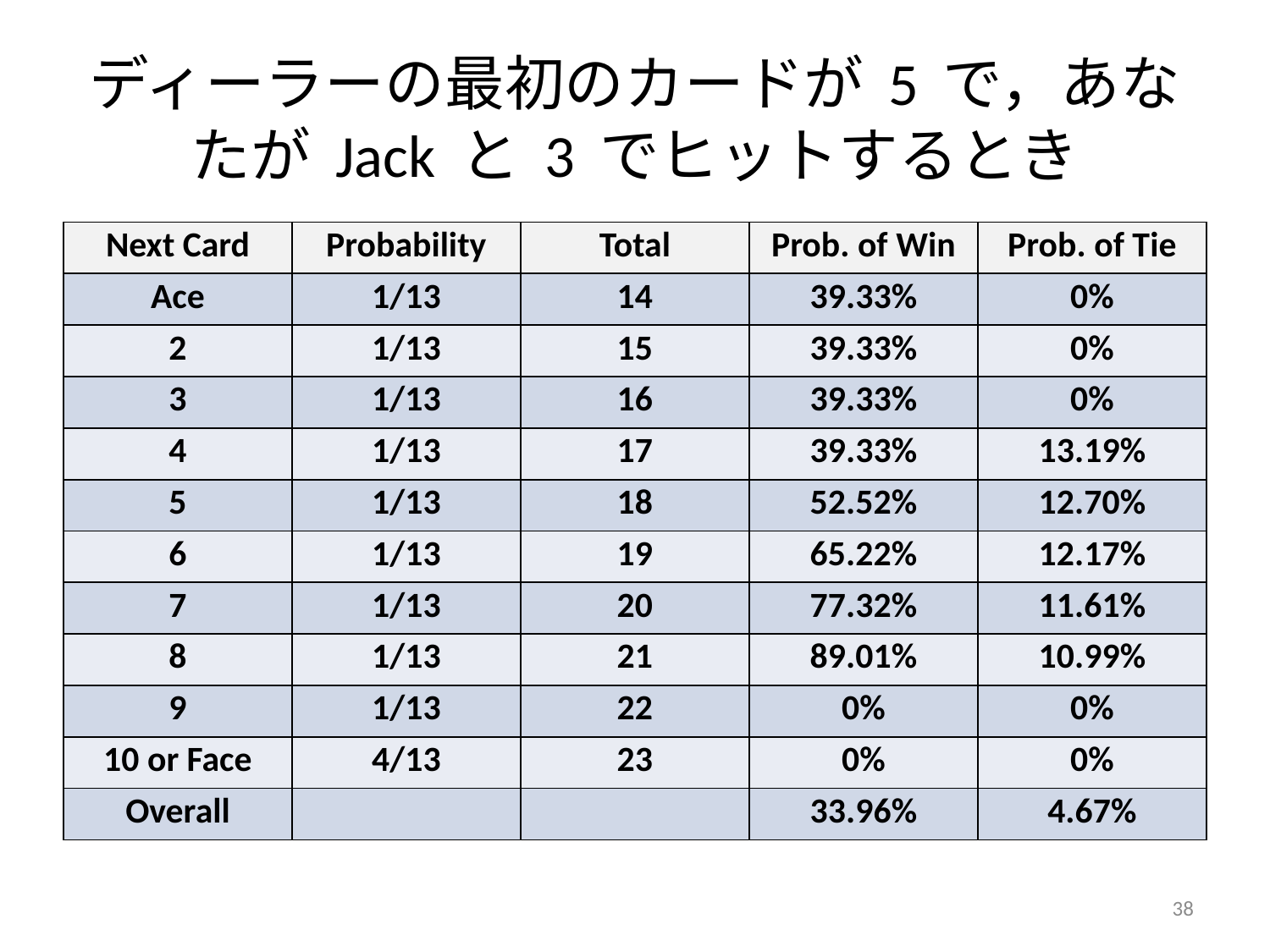

# ディーラーの最初のカードが 5 で，あなたが Jack と 3 でヒットするとき
| Next Card | Probability | Total | Prob. of Win | Prob. of Tie |
| --- | --- | --- | --- | --- |
| Ace | 1/13 | 14 | 39.33% | 0% |
| 2 | 1/13 | 15 | 39.33% | 0% |
| 3 | 1/13 | 16 | 39.33% | 0% |
| 4 | 1/13 | 17 | 39.33% | 13.19% |
| 5 | 1/13 | 18 | 52.52% | 12.70% |
| 6 | 1/13 | 19 | 65.22% | 12.17% |
| 7 | 1/13 | 20 | 77.32% | 11.61% |
| 8 | 1/13 | 21 | 89.01% | 10.99% |
| 9 | 1/13 | 22 | 0% | 0% |
| 10 or Face | 4/13 | 23 | 0% | 0% |
| Overall |  |  | 33.96% | 4.67% |
38